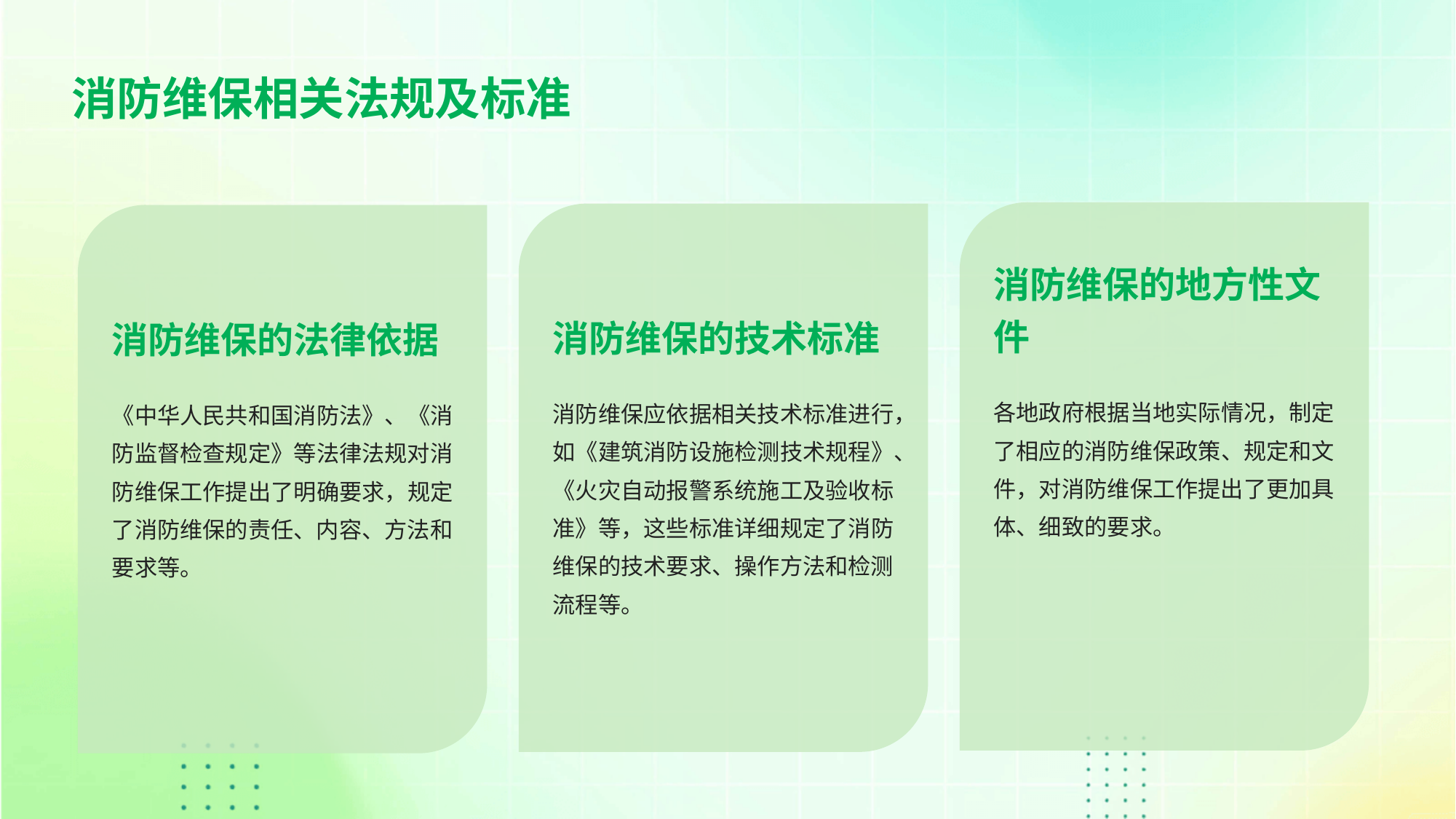

消防维保相关法规及标准

消防维保的地方性文件
消防维保的技术标准
消防维保的法律依据
各地政府根据当地实际情况，制定了相应的消防维保政策、规定和文件，对消防维保工作提出了更加具体、细致的要求。
消防维保应依据相关技术标准进行，如《建筑消防设施检测技术规程》、《火灾自动报警系统施工及验收标准》等，这些标准详细规定了消防维保的技术要求、操作方法和检测流程等。
《中华人民共和国消防法》、《消防监督检查规定》等法律法规对消防维保工作提出了明确要求，规定了消防维保的责任、内容、方法和要求等。